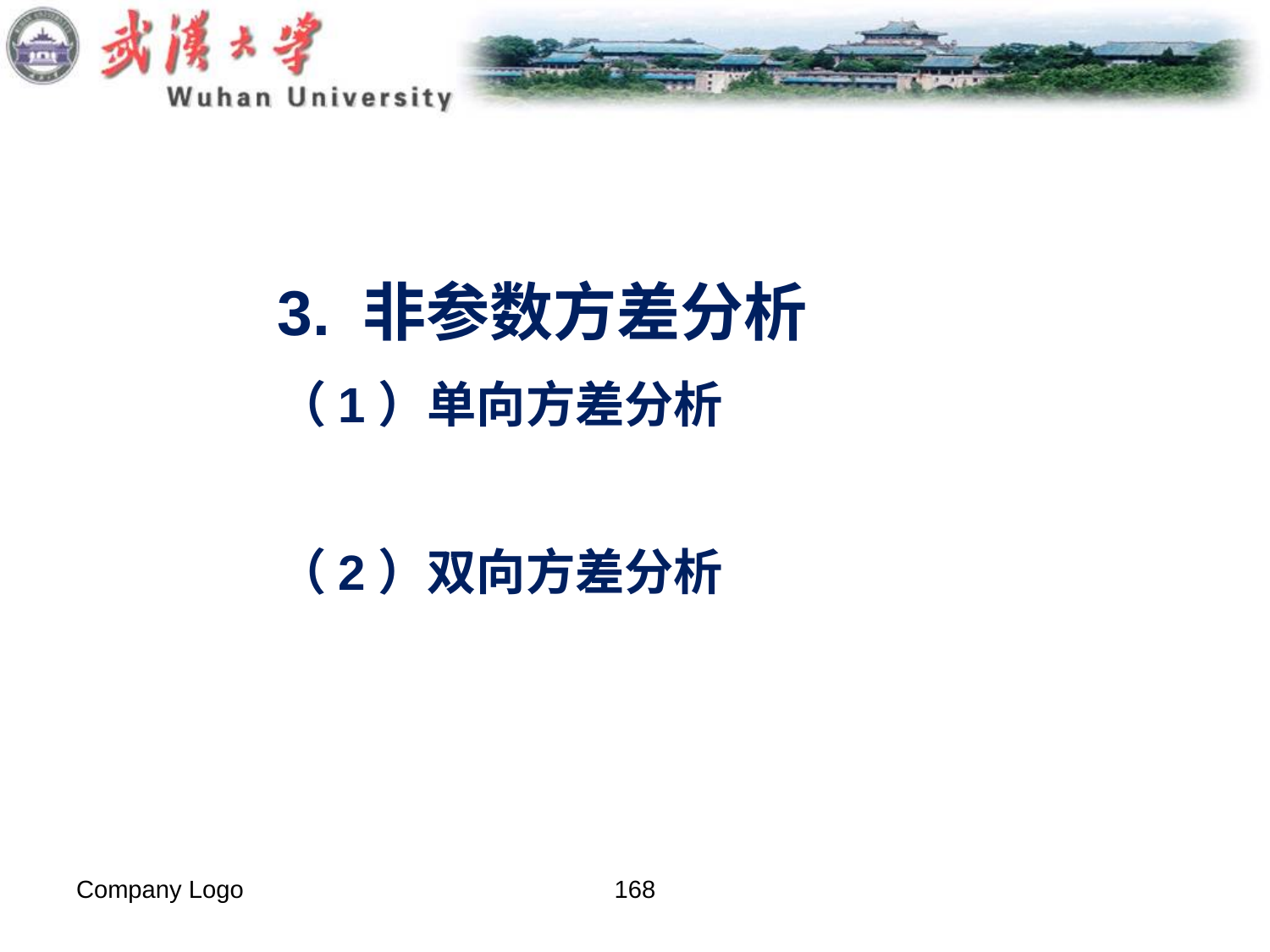

3. 非参数方差分析
（1）单向方差分析

（2）双向方差分析
Company Logo
168